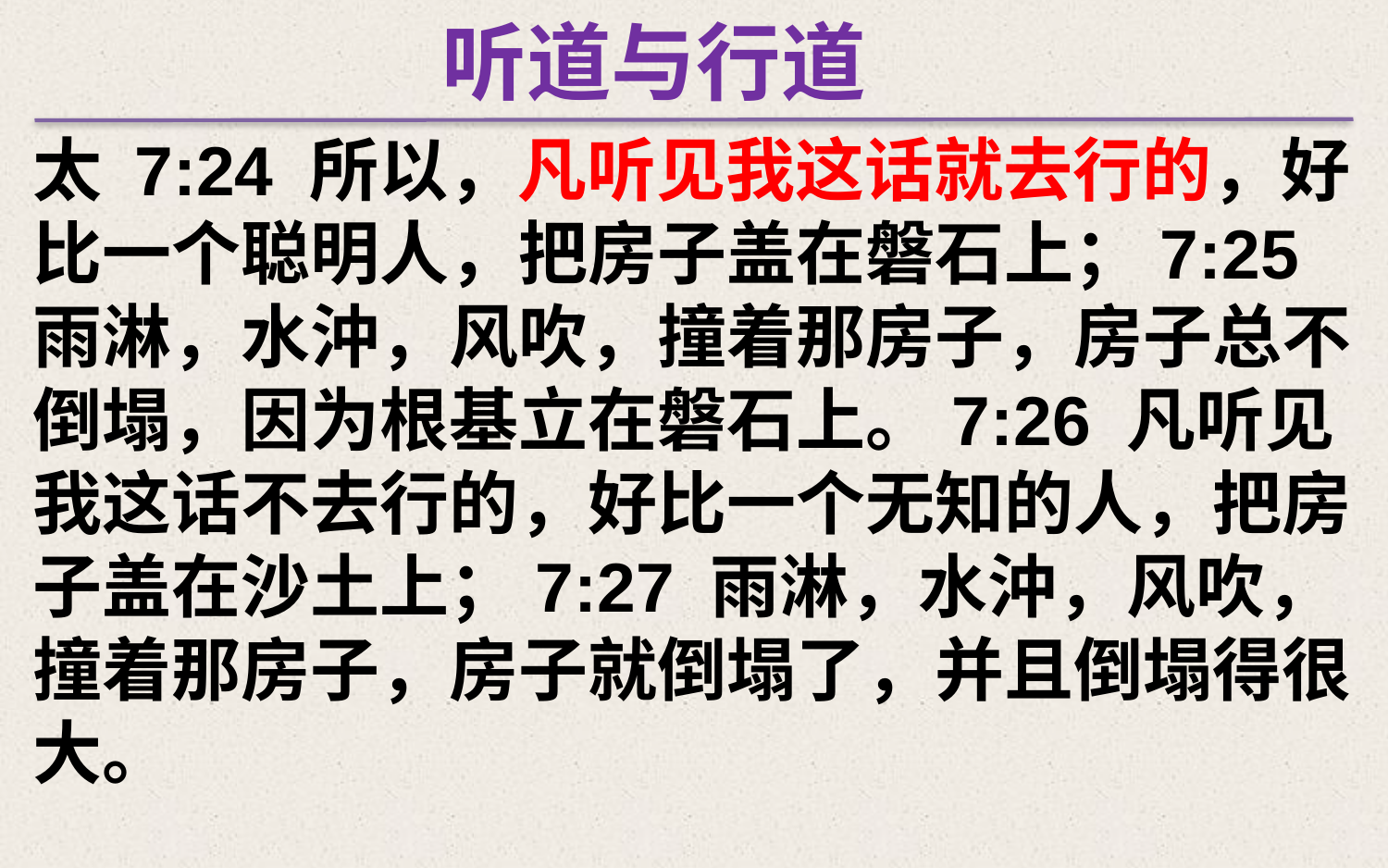

听道与行道
太 7:24 所以，凡听见我这话就去行的，好比一个聪明人，把房子盖在磐石上；7:25 雨淋，水沖，风吹，撞着那房子，房子总不倒塌，因为根基立在磐石上。7:26 凡听见我这话不去行的，好比一个无知的人，把房子盖在沙土上；7:27 雨淋，水沖，风吹，撞着那房子，房子就倒塌了，并且倒塌得很大。